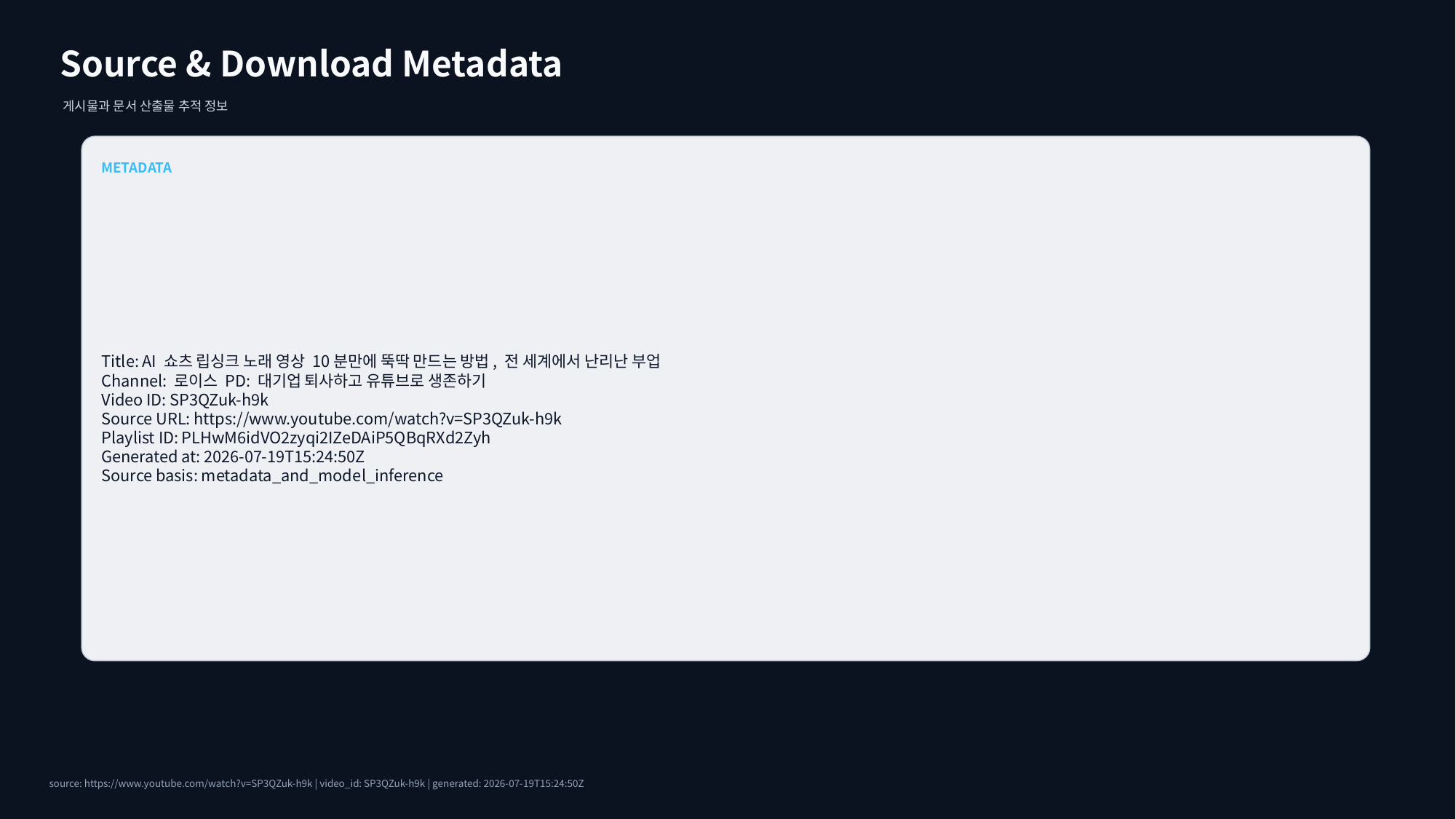

Source & Download Metadata
게시물과 문서 산출물 추적 정보

METADATA
Title: AI 쇼츠 립싱크 노래 영상 10분만에 뚝딱 만드는 방법, 전 세계에서 난리난 부업
Channel: 로이스 PD: 대기업 퇴사하고 유튜브로 생존하기
Video ID: SP3QZuk-h9k
Source URL: https://www.youtube.com/watch?v=SP3QZuk-h9k
Playlist ID: PLHwM6idVO2zyqi2IZeDAiP5QBqRXd2Zyh
Generated at: 2026-07-19T15:24:50Z
Source basis: metadata_and_model_inference
source: https://www.youtube.com/watch?v=SP3QZuk-h9k | video_id: SP3QZuk-h9k | generated: 2026-07-19T15:24:50Z